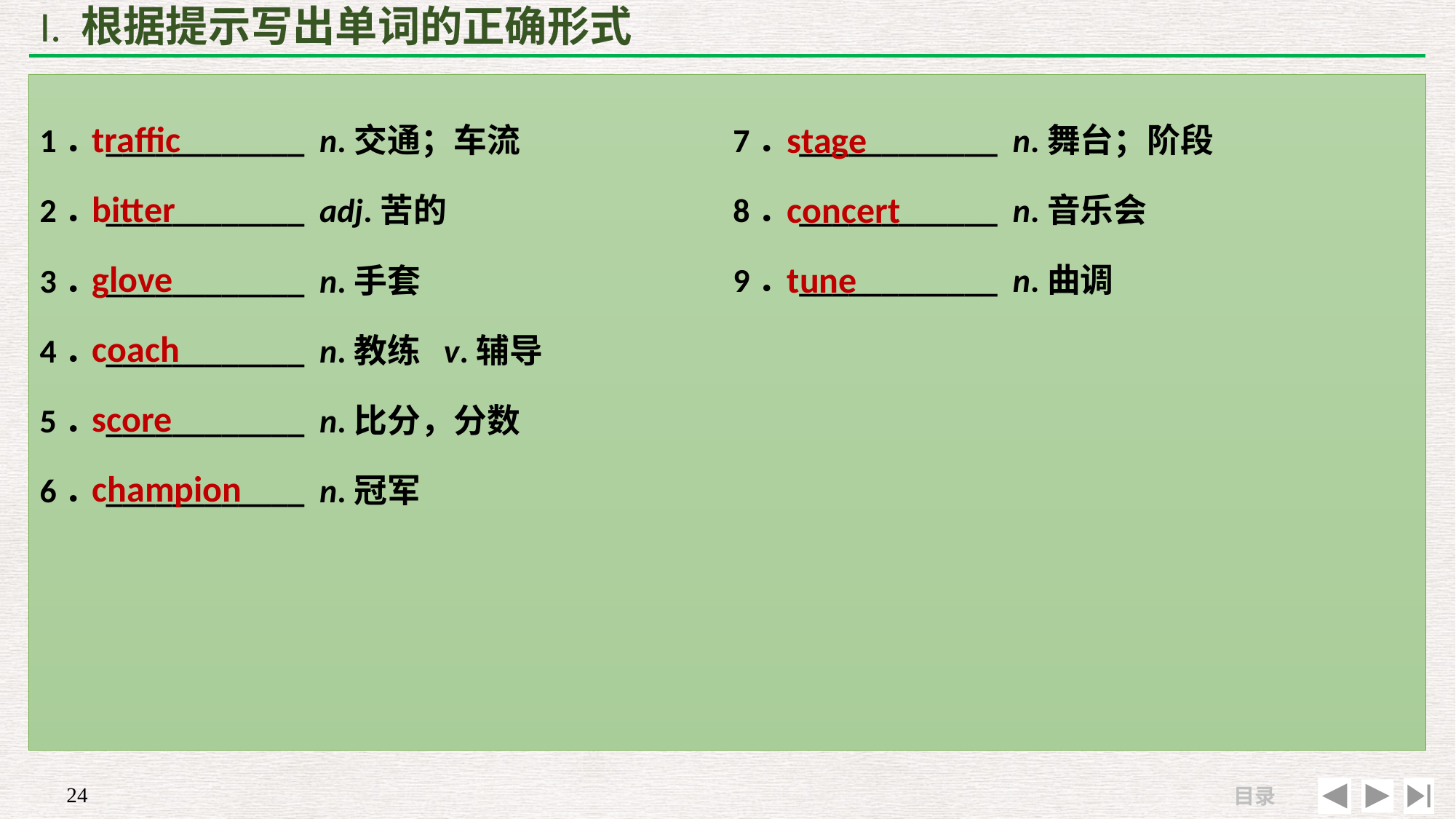

# I. 根据提示写出单词的正确形式

traffic
bitter
glove
coach
score
champion
stage
concert
tune
1．____________  n.交通；车流
2．____________  adj.苦的
3．____________  n.手套
4．____________  n.教练  v.辅导
5．____________  n.比分，分数
6．____________  n.冠军
7．____________  n.舞台；阶段
8．____________  n.音乐会
9．____________  n.曲调